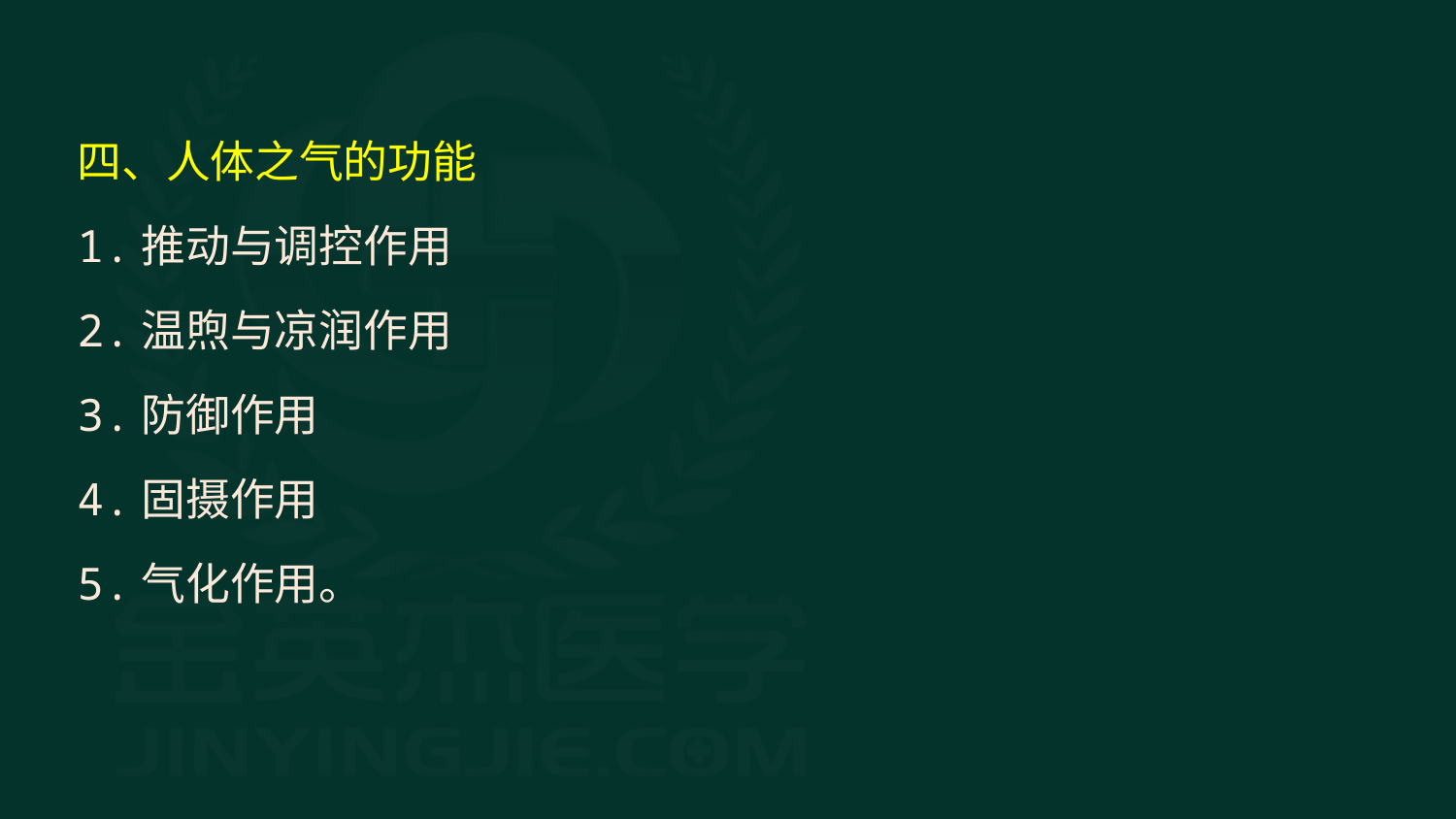

四、人体之气的功能
1.推动与调控作用
2.温煦与凉润作用
3.防御作用
4.固摄作用
5.气化作用。